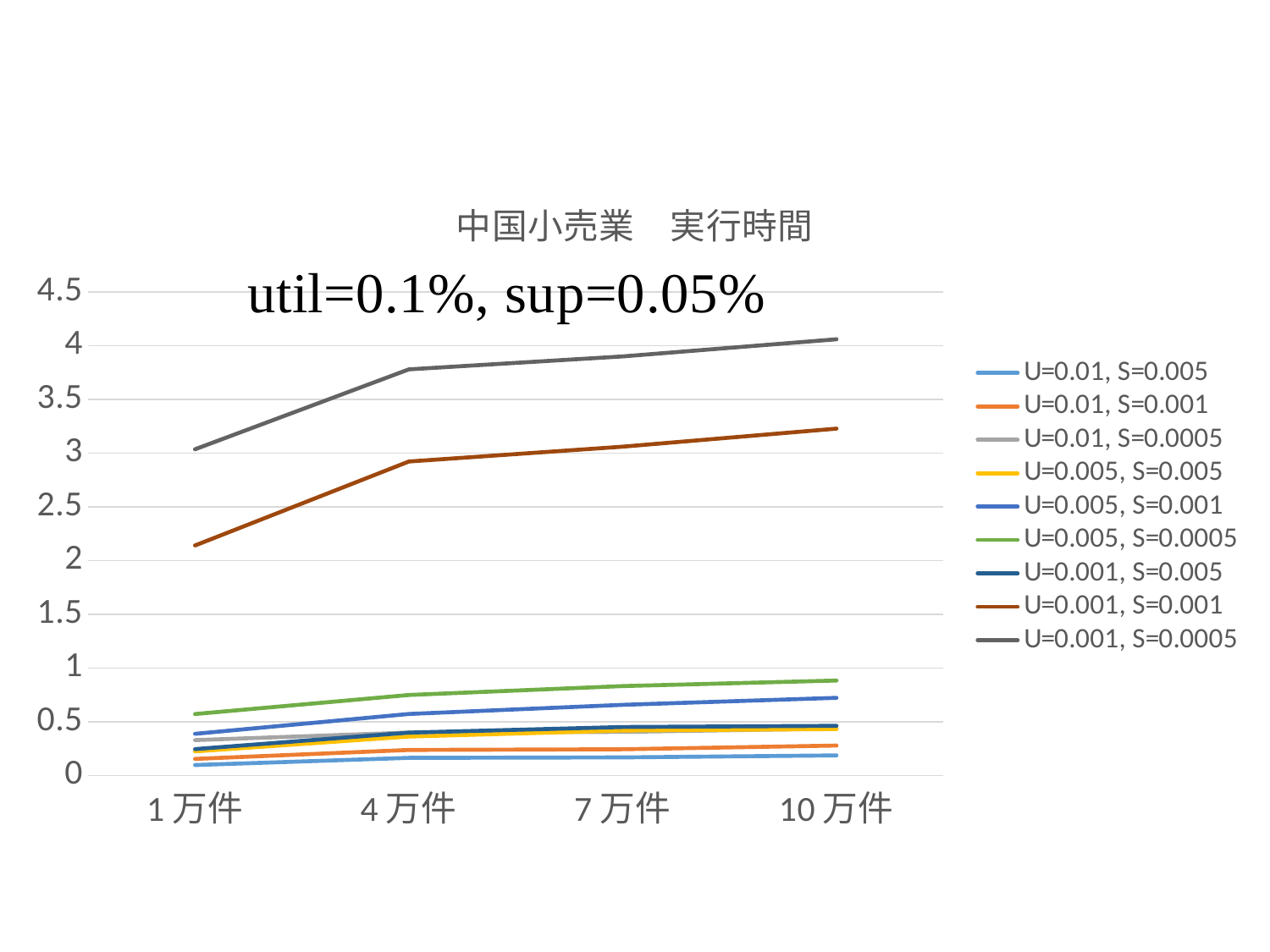

#

### Chart: 中国小売業　実行時間

| Category | U=0.01, S=0.005 | U=0.01, S=0.001 | U=0.01, S=0.0005 | U=0.005, S=0.005 | U=0.005, S=0.001 | U=0.005, S=0.0005 | U=0.001, S=0.005 | U=0.001, S=0.001 | U=0.001, S=0.0005 |
|---|---|---|---|---|---|---|---|---|---|
| 1万件 | 0.09841833333333333 | 0.1556708333333333 | 0.33019166666666666 | 0.22507166666666667 | 0.38910833333333333 | 0.5729694444444444 | 0.24649694444444445 | 2.141075 | 3.0366666666666666 |
| 4万件 | 0.16517944444444443 | 0.23854722222222222 | 0.4006472222222222 | 0.36314444444444444 | 0.573425 | 0.7502638888888888 | 0.40000555555555556 | 2.9227777777777777 | 3.7801666666666667 |
| 7万件 | 0.16928277777777778 | 0.24543111111111113 | 0.40715 | 0.41980833333333334 | 0.6587916666666667 | 0.8328527777777778 | 0.4521472222222222 | 3.0606944444444446 | 3.9006666666666665 |
| 10万件 | 0.18806777777777778 | 0.27986666666666665 | 0.4370972222222222 | 0.4328722222222222 | 0.7238305555555555 | 0.884325 | 0.46313333333333334 | 3.2284722222222224 | 4.059722222222222 |